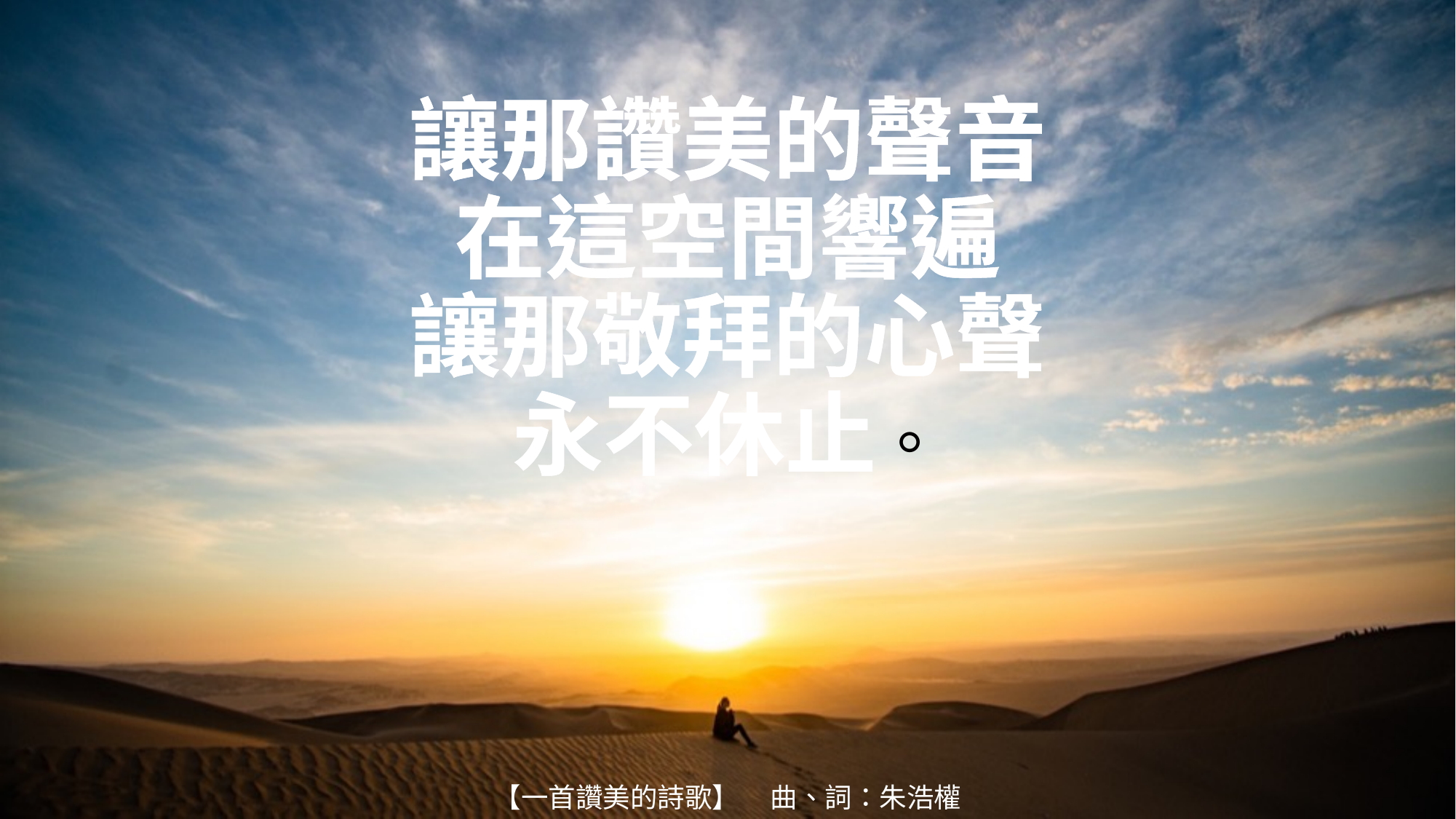

讓那讚美的聲音
在這空間響遍
讓那敬拜的心聲
永不休止。
【一首讚美的詩歌】     曲、詞：朱浩權